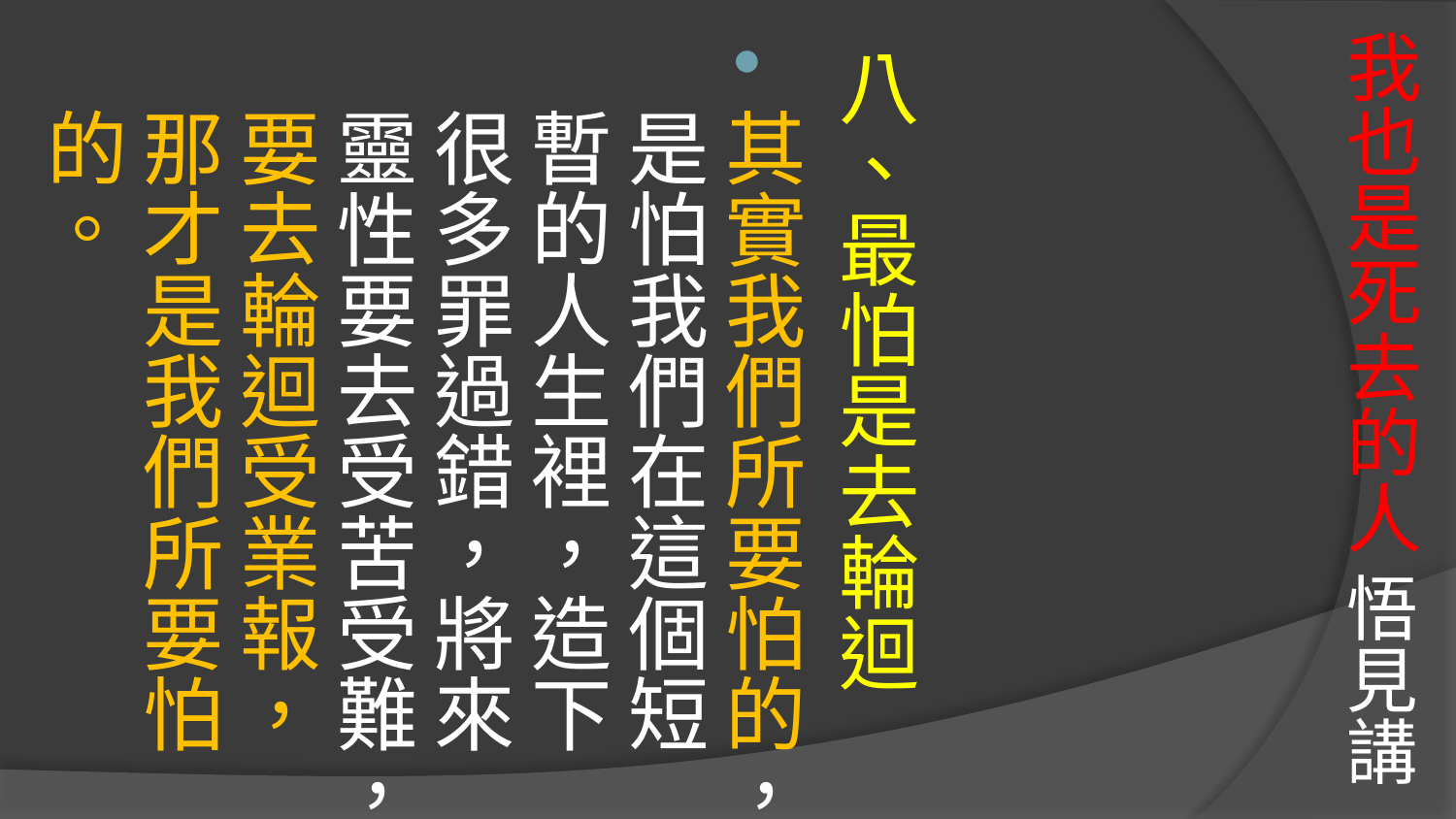

# 我也是死去的人 悟見講
八、最怕是去輪迴
其實我們所要怕的，是怕我們在這個短暫的人生裡，造下很多罪過錯，將來靈性要去受苦受難，要去輪迴受業報，那才是我們所要怕的。